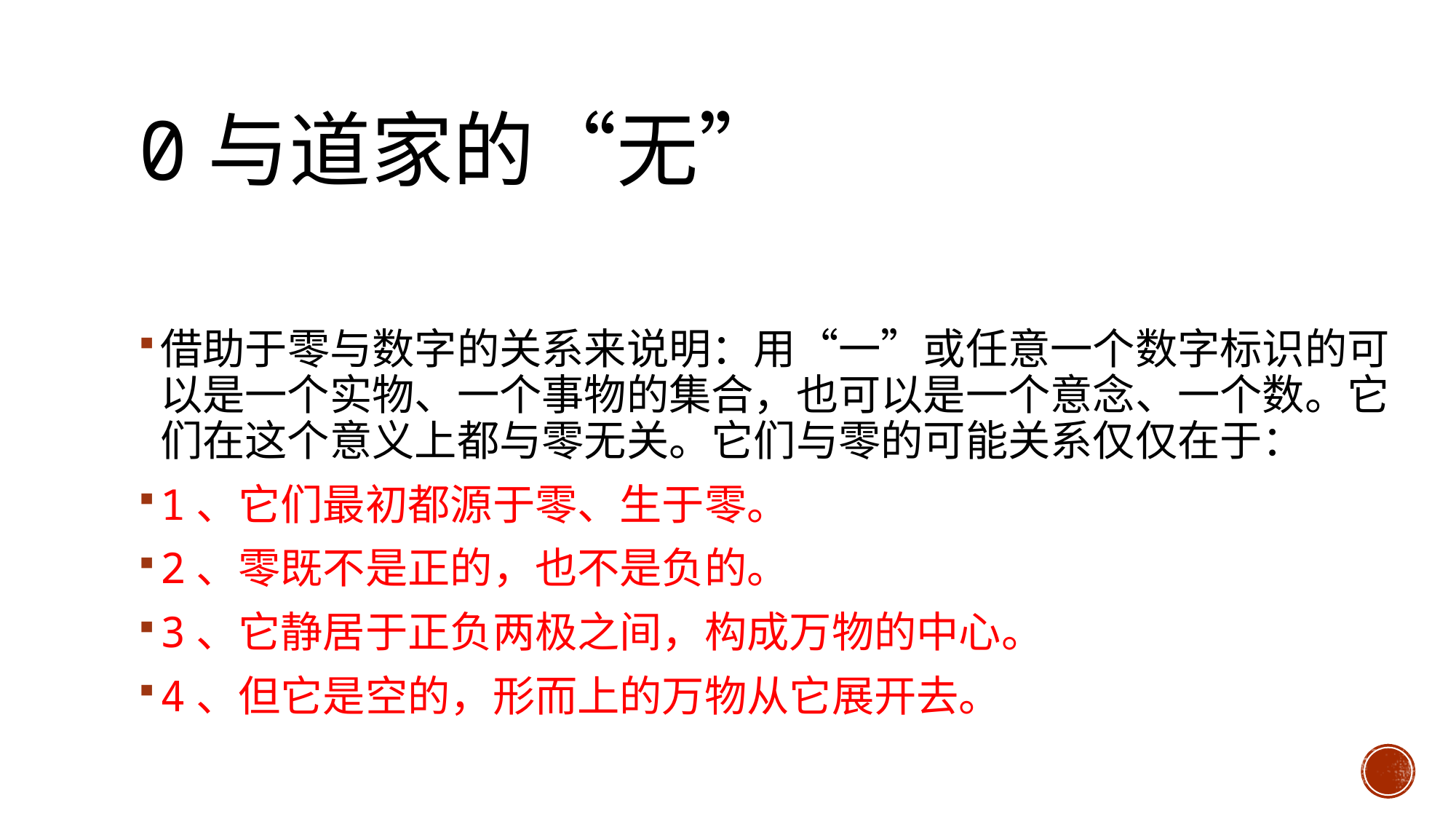

# 0与道家的“无”

借助于零与数字的关系来说明：用“一”或任意一个数字标识的可以是一个实物、一个事物的集合，也可以是一个意念、一个数。它们在这个意义上都与零无关。它们与零的可能关系仅仅在于：
1、它们最初都源于零、生于零。
2、零既不是正的，也不是负的。
3、它静居于正负两极之间，构成万物的中心。
4、但它是空的，形而上的万物从它展开去。